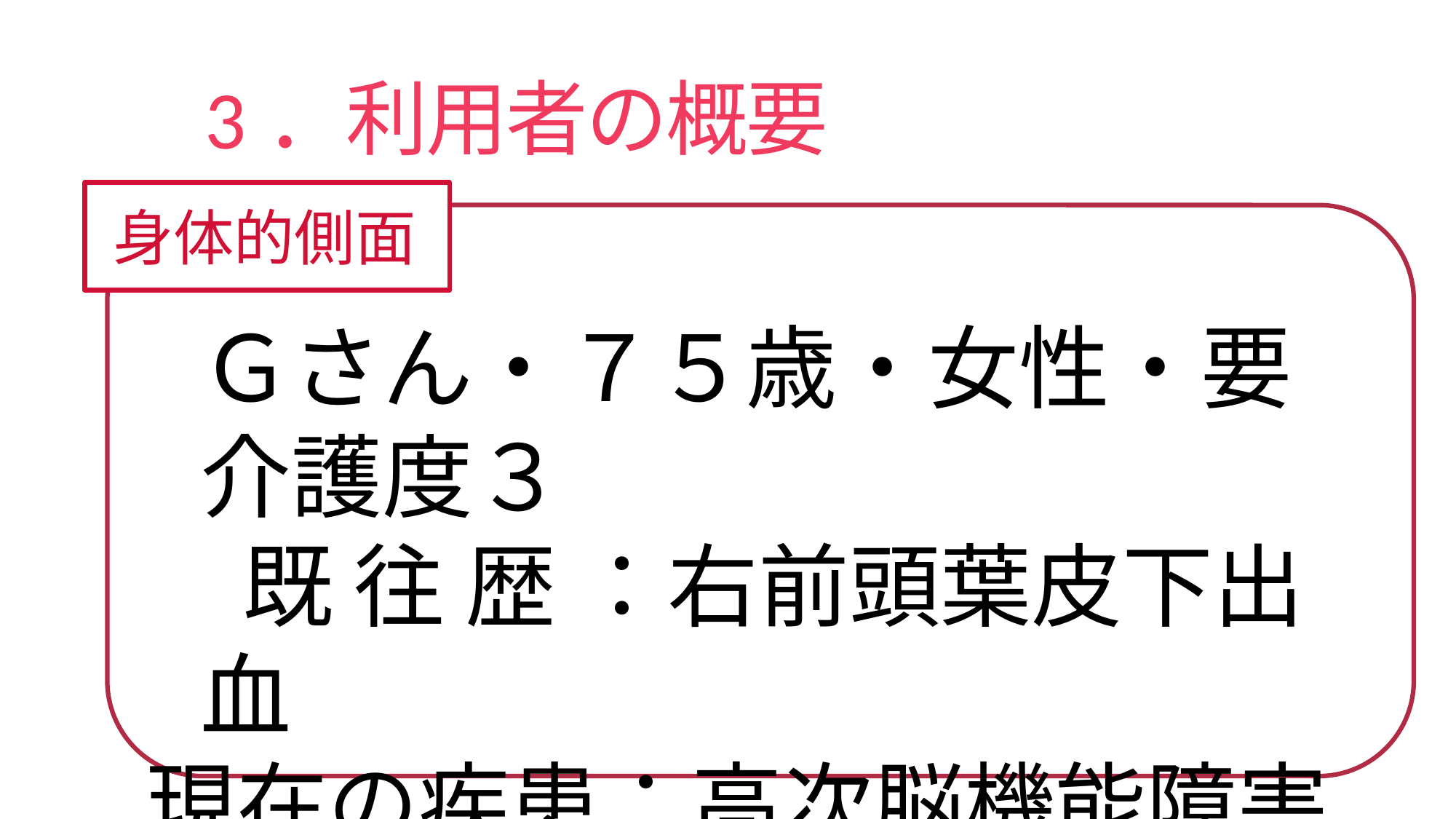

# 3．利用者の概要

身体的側面
Ｇさん・７５歳・女性・要介護度３
 既 往 歴 ：右前頭葉皮下出血
現在の疾患：高次脳機能障害